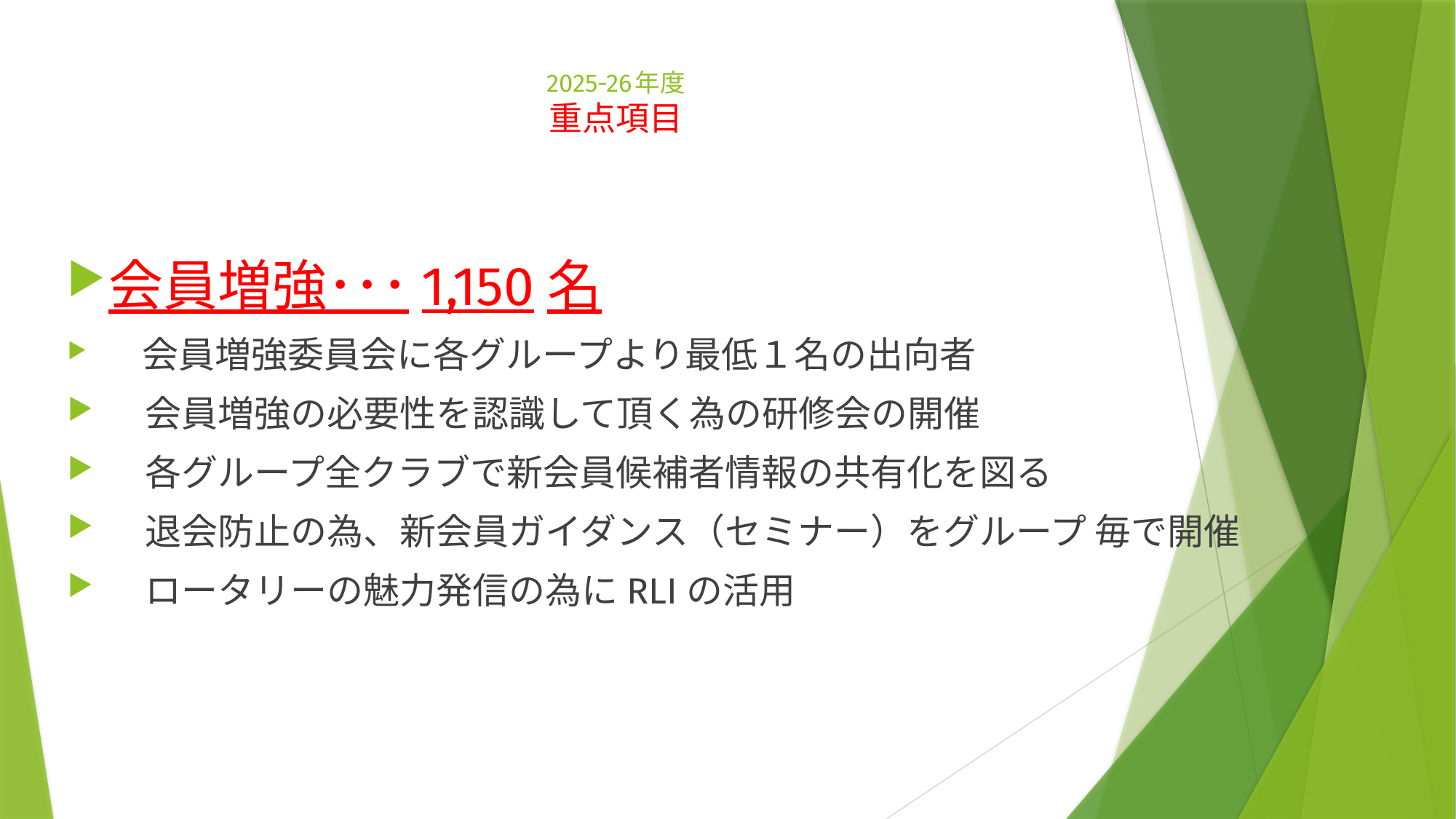

# 2025-26年度 重点項目
会員増強･･･1,150名
　 会員増強委員会に各グループより最低１名の出向者
　会員増強の必要性を認識して頂く為の研修会の開催
　各グループ全クラブで新会員候補者情報の共有化を図る
　退会防止の為、新会員ガイダンス（セミナー）をグループ 毎で開催
　ロータリーの魅力発信の為にRLIの活用